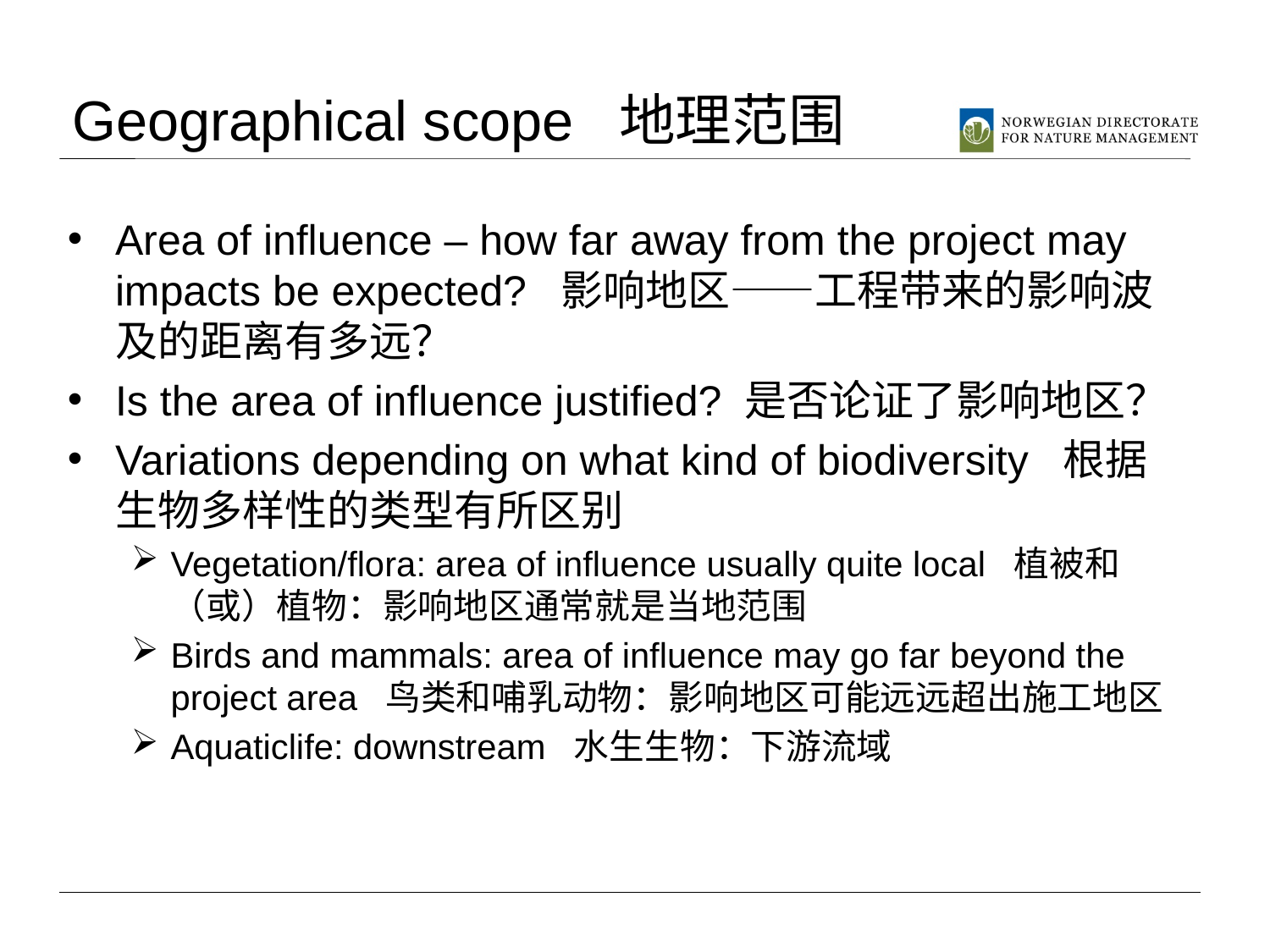

# Geographical scope  地理范围
Area of influence – how far away from the project may impacts be expected?  影响地区——工程带来的影响波及的距离有多远？
Is the area of influence justified? 是否论证了影响地区？
Variations depending on what kind of biodiversity  根据生物多样性的类型有所区别
Vegetation/flora: area of influence usually quite local  植被和（或）植物：影响地区通常就是当地范围
Birds and mammals: area of influence may go far beyond the project area  鸟类和哺乳动物：影响地区可能远远超出施工地区
Aquaticlife: downstream  水生生物：下游流域